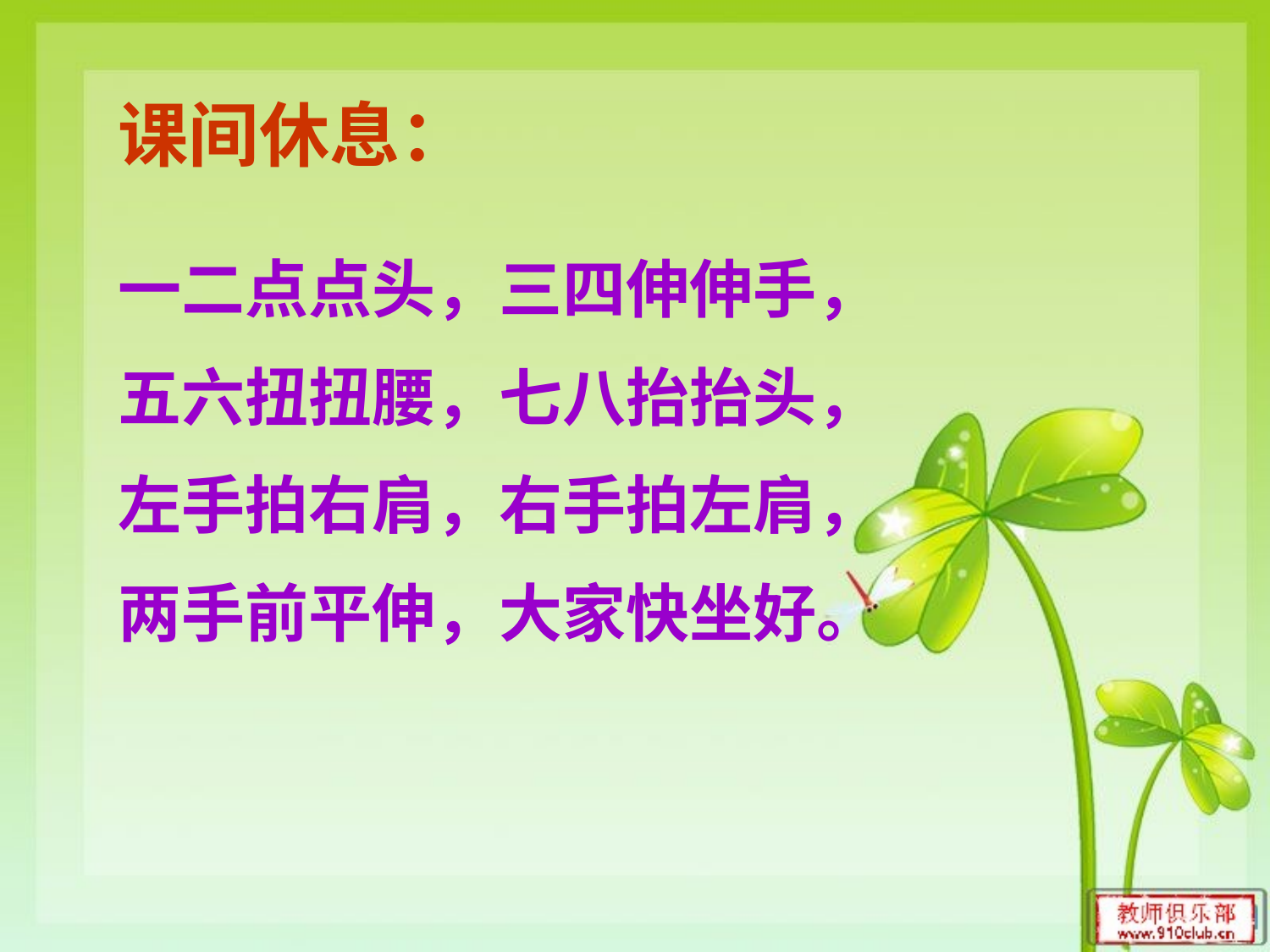

课间休息：
一二点点头，三四伸伸手，
五六扭扭腰，七八抬抬头，
左手拍右肩，右手拍左肩，
两手前平伸，大家快坐好。